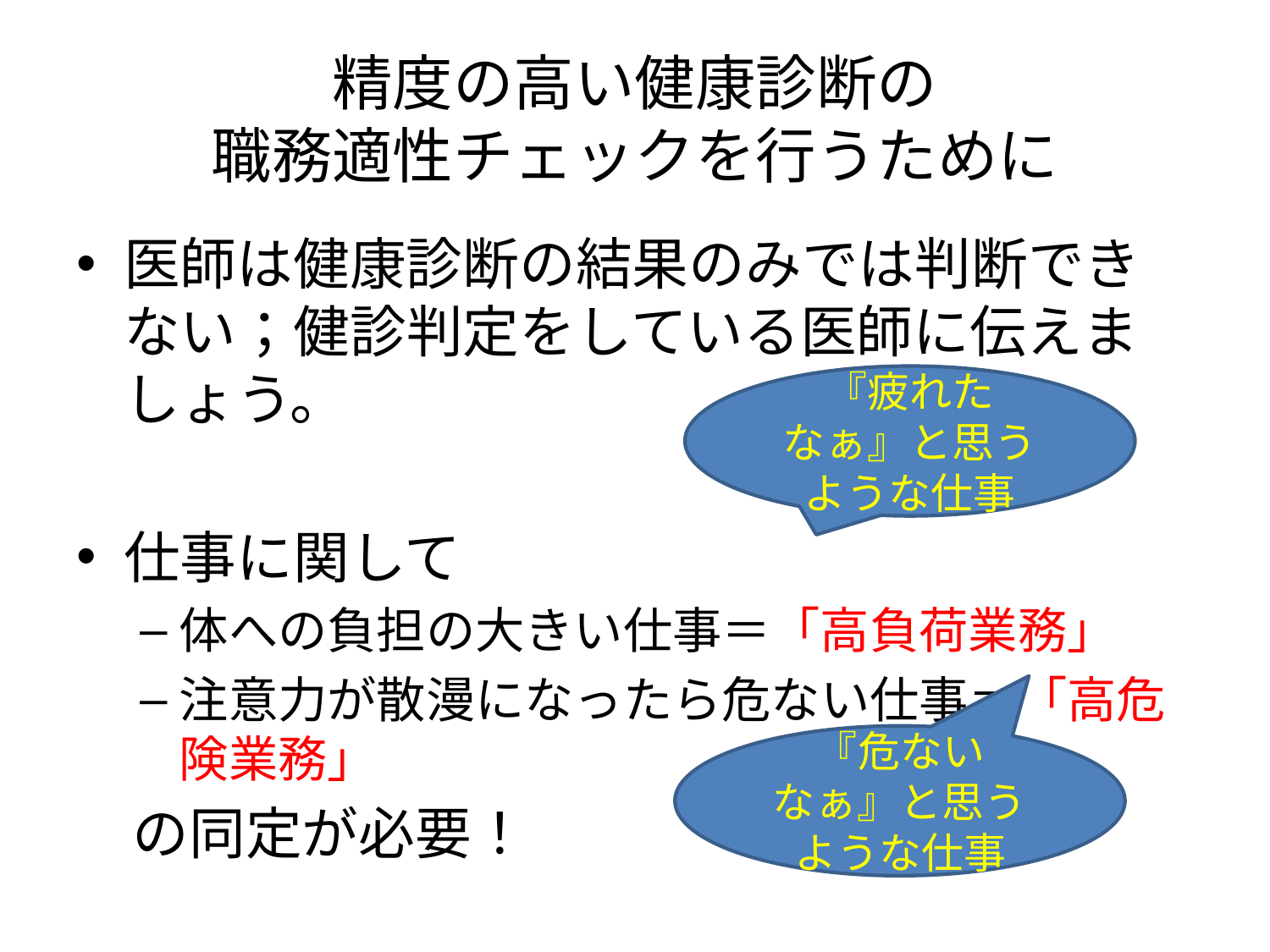

# 精度の高い健康診断の 職務適性チェックを行うために
医師は健康診断の結果のみでは判断できない；健診判定をしている医師に伝えましょう。

仕事に関して
体への負担の大きい仕事＝「高負荷業務」
注意力が散漫になったら危ない仕事＝「高危険業務」
　の同定が必要！
『疲れたなぁ』と思うような仕事
『危ないなぁ』と思うような仕事